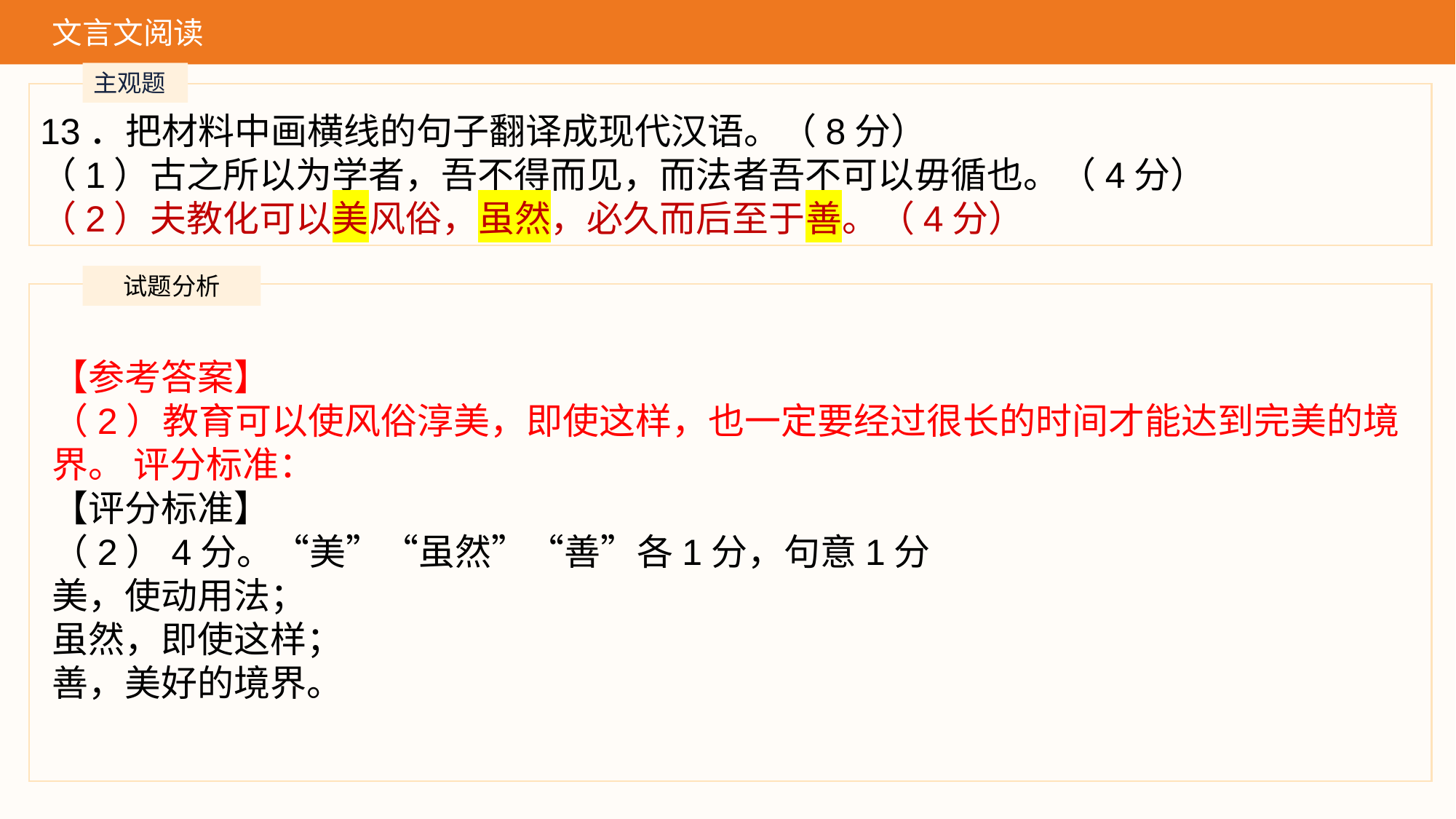

文言文阅读
主观题

13．把材料中画横线的句子翻译成现代汉语。（8分）
（1）古之所以为学者，吾不得而见，而法者吾不可以毋循也。（4分）
（2）夫教化可以美风俗，虽然，必久而后至于善。（4分）
试题分析

【参考答案】
（2）教育可以使风俗淳美，即使这样，也一定要经过很长的时间才能达到完美的境界。 评分标准：
【评分标准】
（2）4分。“美”“虽然”“善”各1分，句意1分
美，使动用法；
虽然，即使这样；
善，美好的境界。